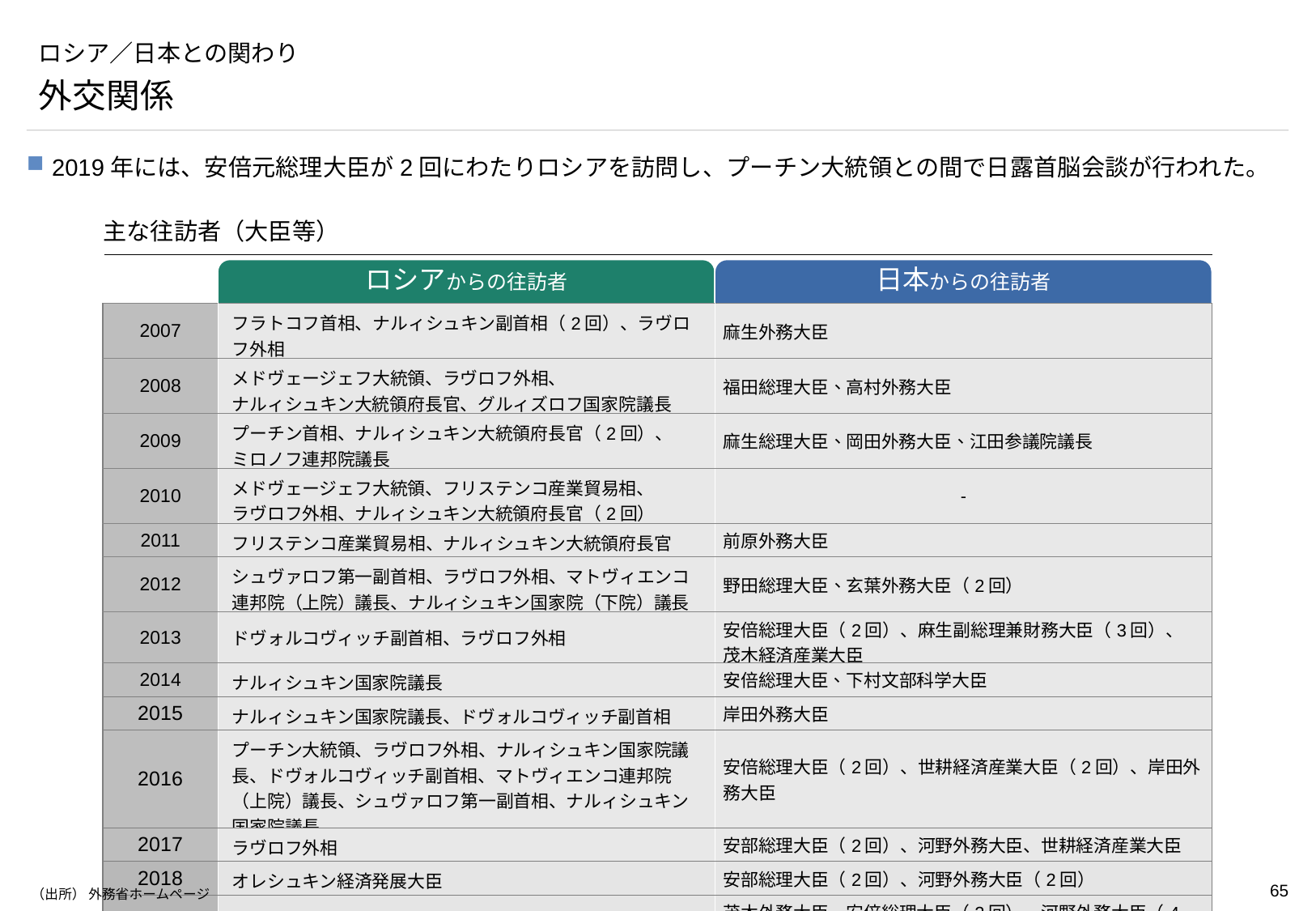

# ロシア／日本との関わり
外交関係
2019年には、安倍元総理大臣が2回にわたりロシアを訪問し、プーチン大統領との間で日露首脳会談が行われた。
主な往訪者（大臣等）
ロシアからの往訪者
日本からの往訪者
| 2007 | フラトコフ首相、ナルィシュキン副首相（2回）、ラヴロフ外相 | 麻生外務大臣 |
| --- | --- | --- |
| 2008 | メドヴェージェフ大統領、ラヴロフ外相、 ナルィシュキン大統領府長官、グルィズロフ国家院議長 | 福田総理大臣、高村外務大臣 |
| 2009 | プーチン首相、ナルィシュキン大統領府長官（2回）、 ミロノフ連邦院議長 | 麻生総理大臣、岡田外務大臣、江田参議院議長 |
| 2010 | メドヴェージェフ大統領、フリステンコ産業貿易相、 ラヴロフ外相、ナルィシュキン大統領府長官（2回） | - |
| 2011 | フリステンコ産業貿易相、ナルィシュキン大統領府長官 | 前原外務大臣 |
| 2012 | シュヴァロフ第一副首相、ラヴロフ外相、マトヴィエンコ連邦院（上院）議長、ナルィシュキン国家院（下院）議長 | 野田総理大臣、玄葉外務大臣（2回） |
| 2013 | ドヴォルコヴィッチ副首相、ラヴロフ外相 | 安倍総理大臣（2回）、麻生副総理兼財務大臣（3回）、 茂木経済産業大臣 |
| 2014 | ナルィシュキン国家院議長 | 安倍総理大臣、下村文部科学大臣 |
| 2015 | ナルィシュキン国家院議長、ドヴォルコヴィッチ副首相 | 岸田外務大臣 |
| 2016 | プーチン大統領、ラヴロフ外相、ナルィシュキン国家院議長、ドヴォルコヴィッチ副首相、マトヴィエンコ連邦院（上院）議長、シュヴァロフ第一副首相、ナルィシュキン国家院議長 | 安倍総理大臣（2回）、世耕経済産業大臣（2回）、岸田外務大臣 |
| 2017 | ラヴロフ外相 | 安部総理大臣（2回）、河野外務大臣、世耕経済産業大臣 |
| 2018 | オレシュキン経済発展大臣 | 安部総理大臣（2回）、河野外務大臣（2回） |
| 2019 | プーチン大統領（2回）、ラヴロフ外相（2回） | 茂木外務大臣、安倍総理大臣（2回）、河野外務大臣（4回） |
（出所） 外務省ホームページ